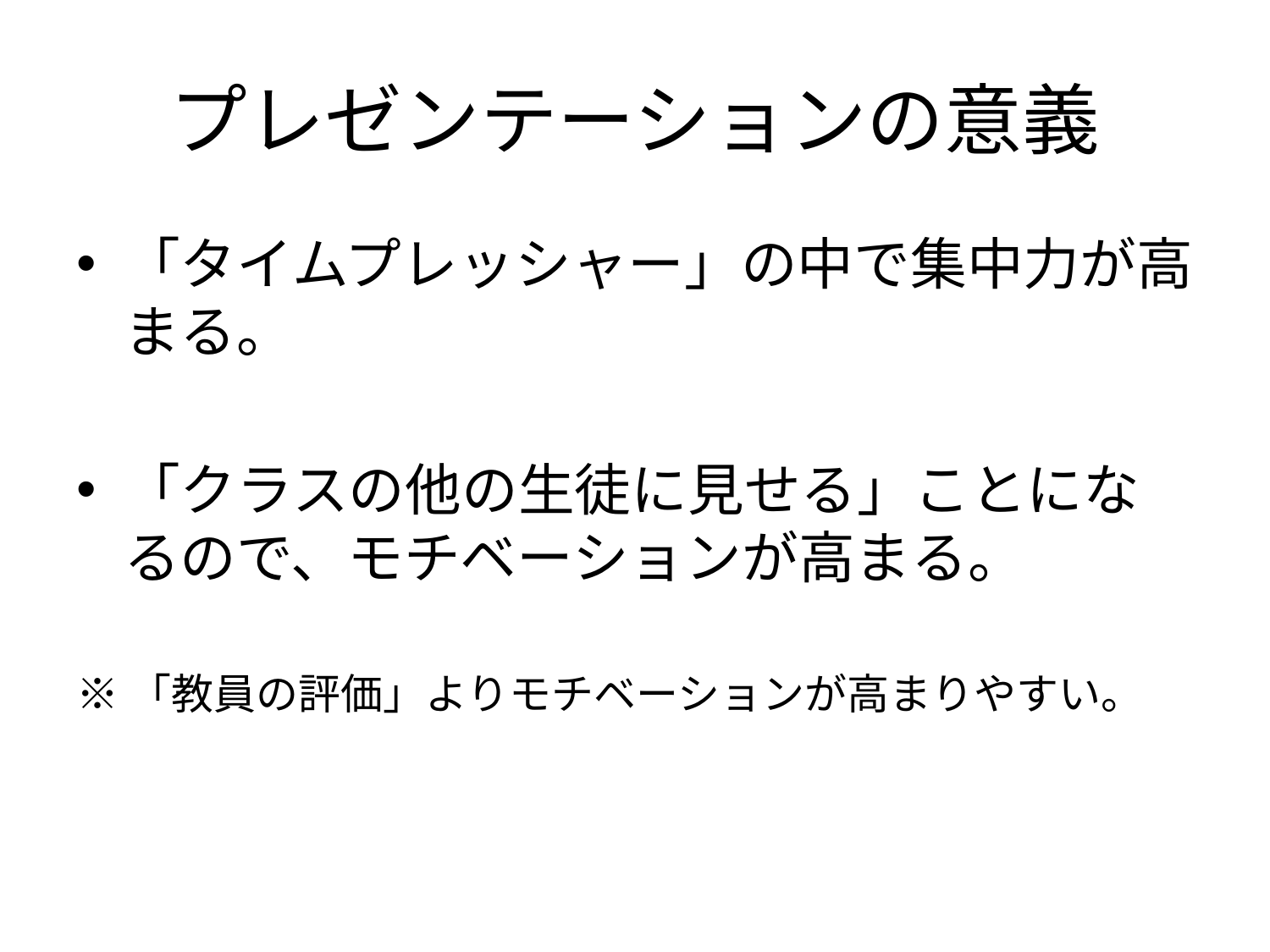

# プレゼンテーションの意義
「タイムプレッシャー」の中で集中力が高まる。

「クラスの他の生徒に見せる」ことになるので、モチベーションが高まる。

※「教員の評価」よりモチベーションが高まりやすい。